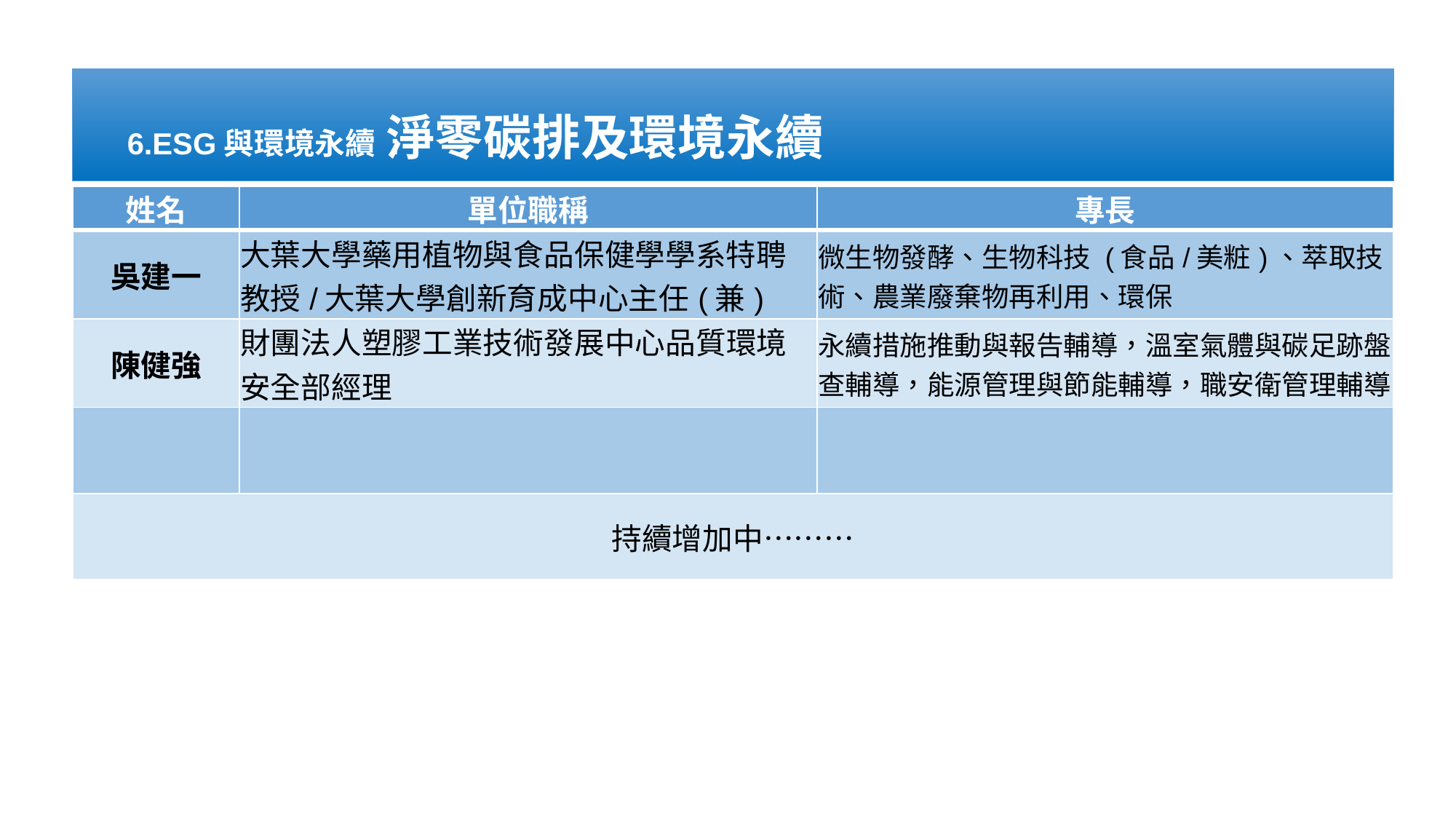

淨零碳排及環境永續
6.ESG與環境永續 :
| 姓名 | 單位職稱 | 專長 |
| --- | --- | --- |
| 吳建一 | 大葉大學藥用植物與食品保健學學系特聘教授/大葉大學創新育成中心主任(兼) | 微生物發酵、生物科技 (食品/美粧)、萃取技術、農業廢棄物再利用、環保 |
| 陳健強 | 財團法人塑膠工業技術發展中心品質環境安全部經理 | 永續措施推動與報告輔導，溫室氣體與碳足跡盤查輔導，能源管理與節能輔導，職安衛管理輔導 |
|  |  |  |
| 持續增加中……… |  |  |